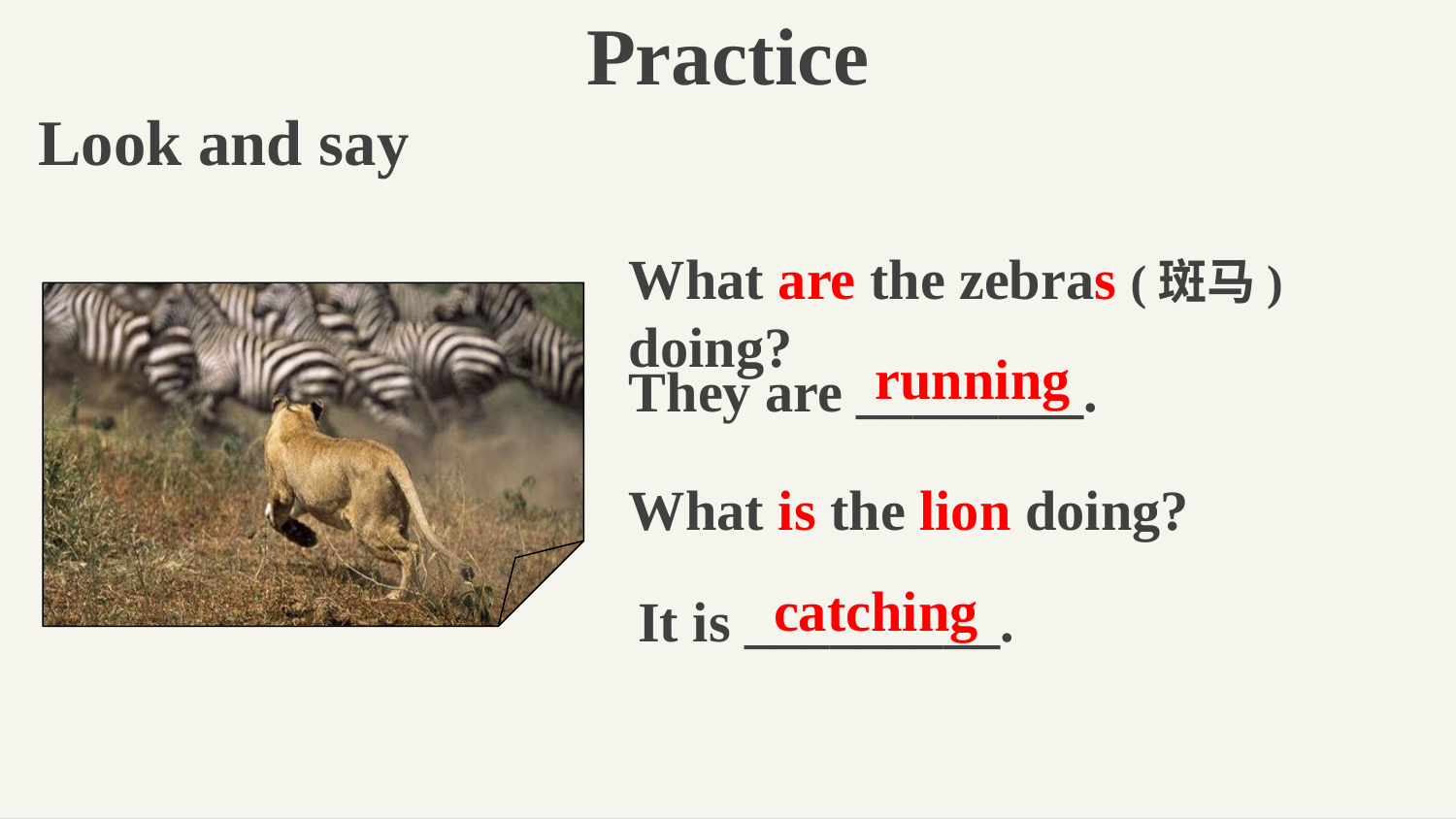

Practice
Look and say
What are the zebras (斑马) doing?

running
They are ________.
What is the lion doing?
catching
It is _________.